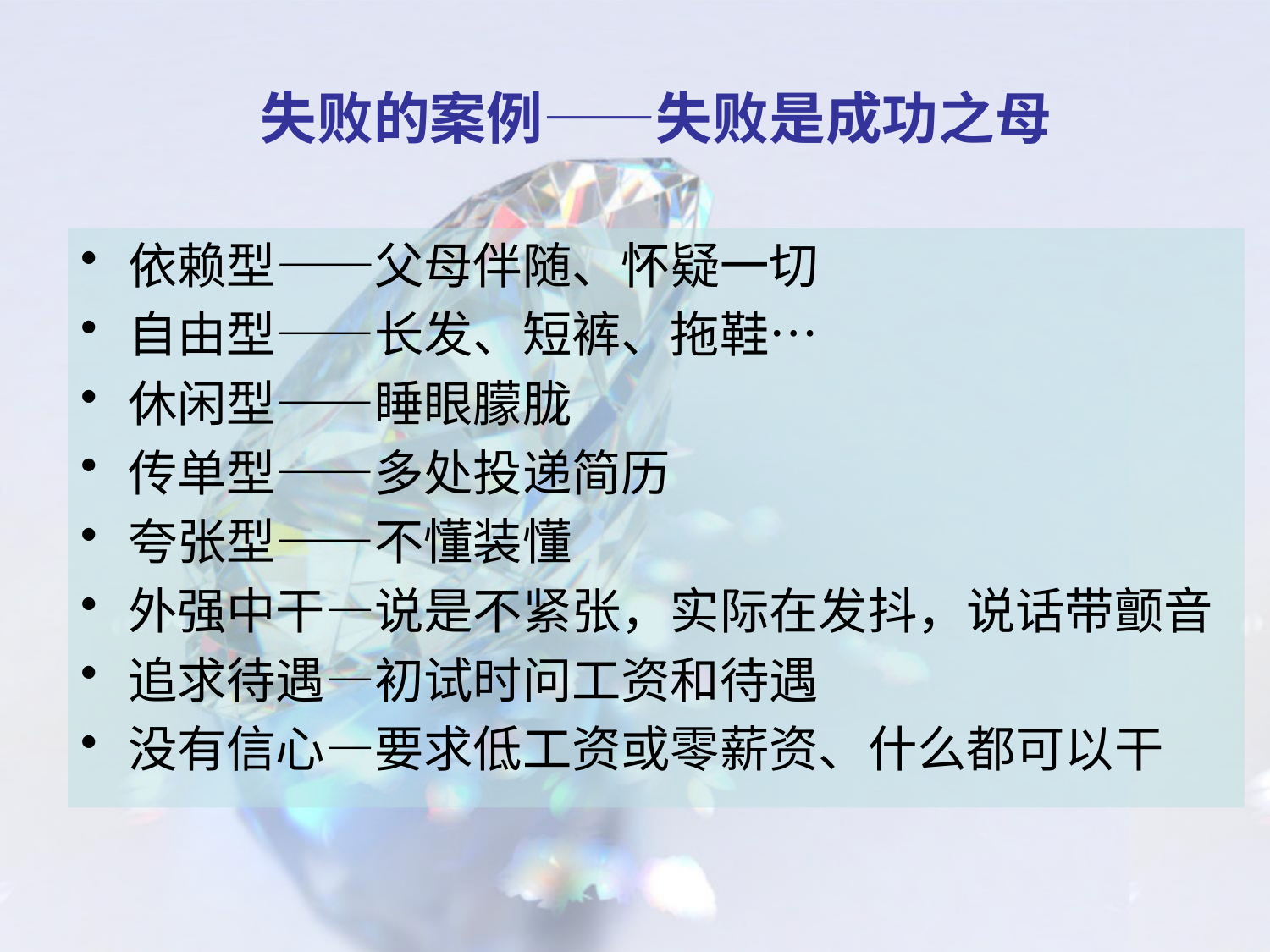

# 失败的案例——失败是成功之母
依赖型——父母伴随、怀疑一切
自由型——长发、短裤、拖鞋…
休闲型——睡眼朦胧
传单型——多处投递简历
夸张型——不懂装懂
外强中干—说是不紧张，实际在发抖，说话带颤音
追求待遇—初试时问工资和待遇
没有信心—要求低工资或零薪资、什么都可以干